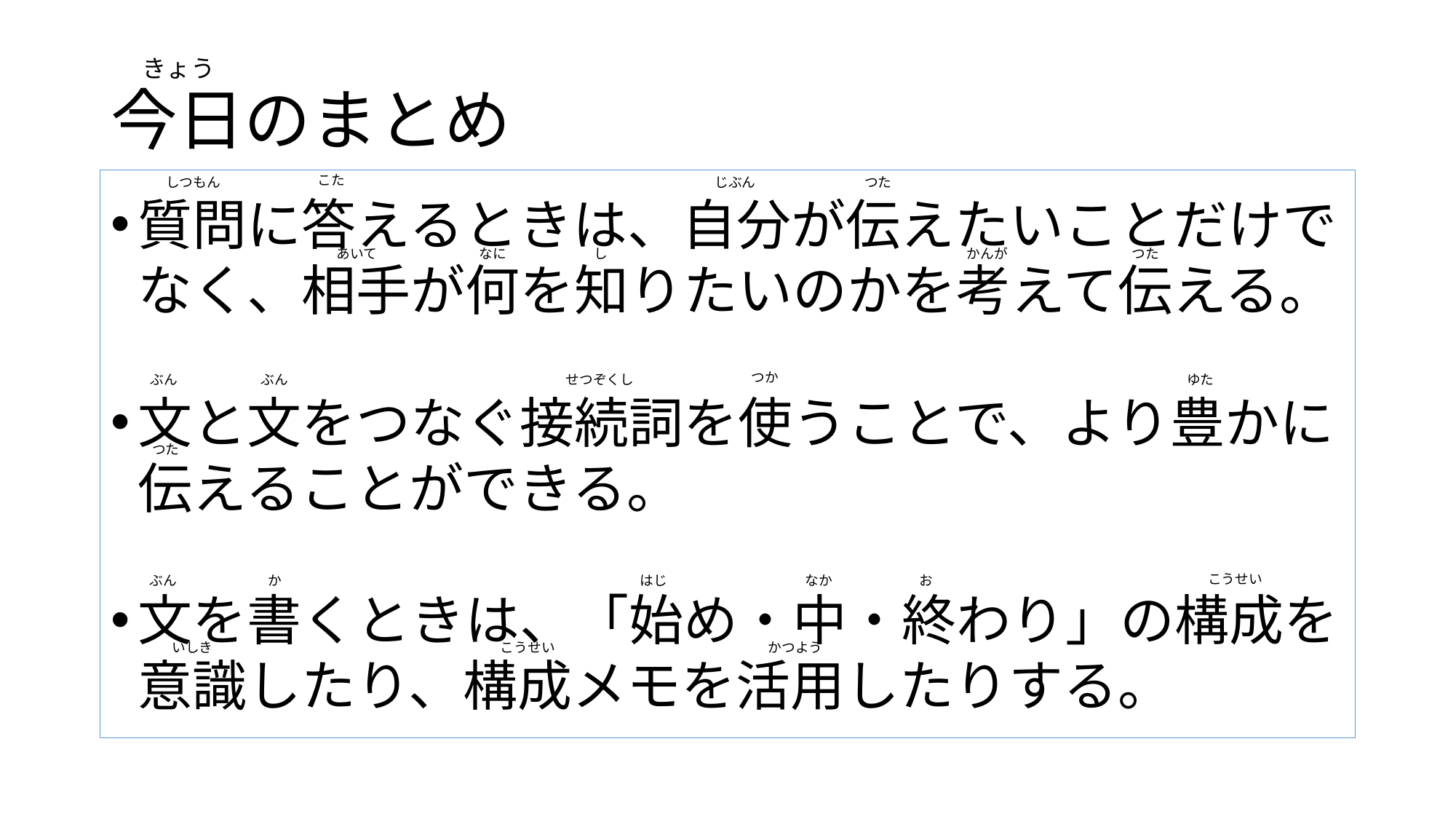

# 今日のまとめ
きょう
こた
じぶん
つた
しつもん
質問に答えるときは、自分が伝えたいことだけでなく、相手が何を知りたいのかを考えて伝える。

文と文をつなぐ接続詞を使うことで、より豊かに伝えることができる。

文を書くときは、「始め・中・終わり」の構成を意識したり、構成メモを活用したりする。
あいて
し
かんが
つた
なに
つか
ぶん
ぶん
せつぞくし
ゆた
つた
こうせい
か
はじ
なか
お
ぶん
いしき
こうせい
かつよう